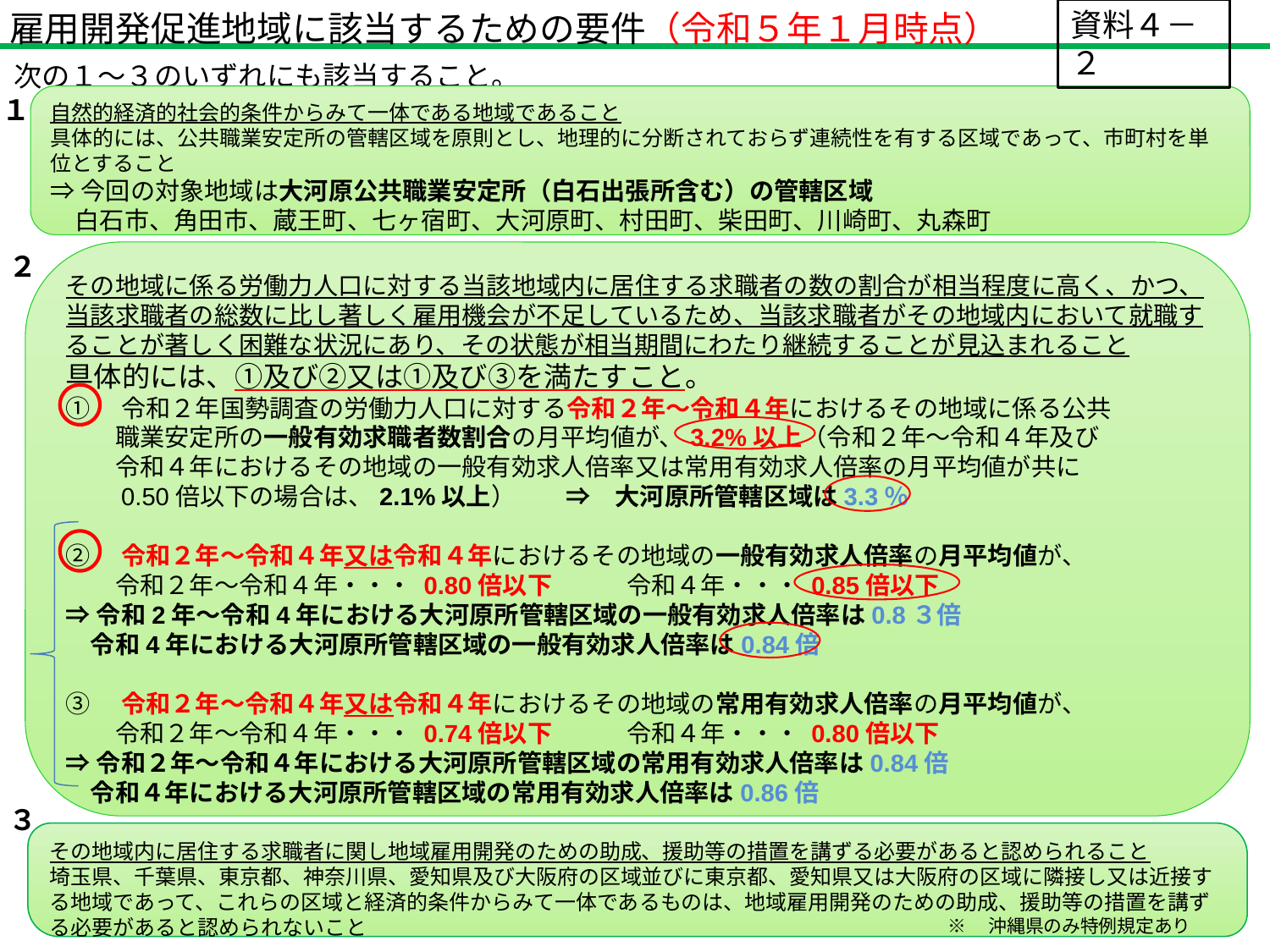

雇用開発促進地域に該当するための要件（令和５年１月時点）
資料４－２
次の１～３のいずれにも該当すること。
１
自然的経済的社会的条件からみて一体である地域であること
具体的には、公共職業安定所の管轄区域を原則とし、地理的に分断されておらず連続性を有する区域であって、市町村を単位とすること
⇒今回の対象地域は大河原公共職業安定所（白石出張所含む）の管轄区域
　白石市、角田市、蔵王町、七ヶ宿町、大河原町、村田町、柴田町、川崎町、丸森町
その地域に係る労働力人口に対する当該地域内に居住する求職者の数の割合が相当程度に高く、かつ、当該求職者の総数に比し著しく雇用機会が不足しているため、当該求職者がその地域内において就職することが著しく困難な状況にあり、その状態が相当期間にわたり継続することが見込まれること
具体的には、①及び②又は①及び③を満たすこと。
①　令和２年国勢調査の労働力人口に対する令和２年～令和４年におけるその地域に係る公共
　　職業安定所の一般有効求職者数割合の月平均値が、3.2%以上（令和２年～令和４年及び
　　令和４年におけるその地域の一般有効求人倍率又は常用有効求人倍率の月平均値が共に
　　0.50倍以下の場合は、2.1%以上）　　⇒　大河原所管轄区域は3.3％

②　令和２年～令和４年又は令和４年におけるその地域の一般有効求人倍率の月平均値が、
　　令和２年～令和４年・・・ 0.80倍以下　　　令和４年・・・ 0.85倍以下
⇒令和2年～令和4年における大河原所管轄区域の一般有効求人倍率は0.8３倍
　令和4年における大河原所管轄区域の一般有効求人倍率は0.84倍

③　令和２年～令和４年又は令和４年におけるその地域の常用有効求人倍率の月平均値が、
　　令和２年～令和４年・・・ 0.74倍以下　　　令和４年・・・ 0.80倍以下
⇒令和２年～令和４年における大河原所管轄区域の常用有効求人倍率は0.84倍
　令和４年における大河原所管轄区域の常用有効求人倍率は0.86倍
２

３
その地域内に居住する求職者に関し地域雇用開発のための助成、援助等の措置を講ずる必要があると認められること
埼玉県、千葉県、東京都、神奈川県、愛知県及び大阪府の区域並びに東京都、愛知県又は大阪府の区域に隣接し又は近接する地域であって、これらの区域と経済的条件からみて一体であるものは、地域雇用開発のための助成、援助等の措置を講ずる必要があると認められないこと
※　沖縄県のみ特例規定あり